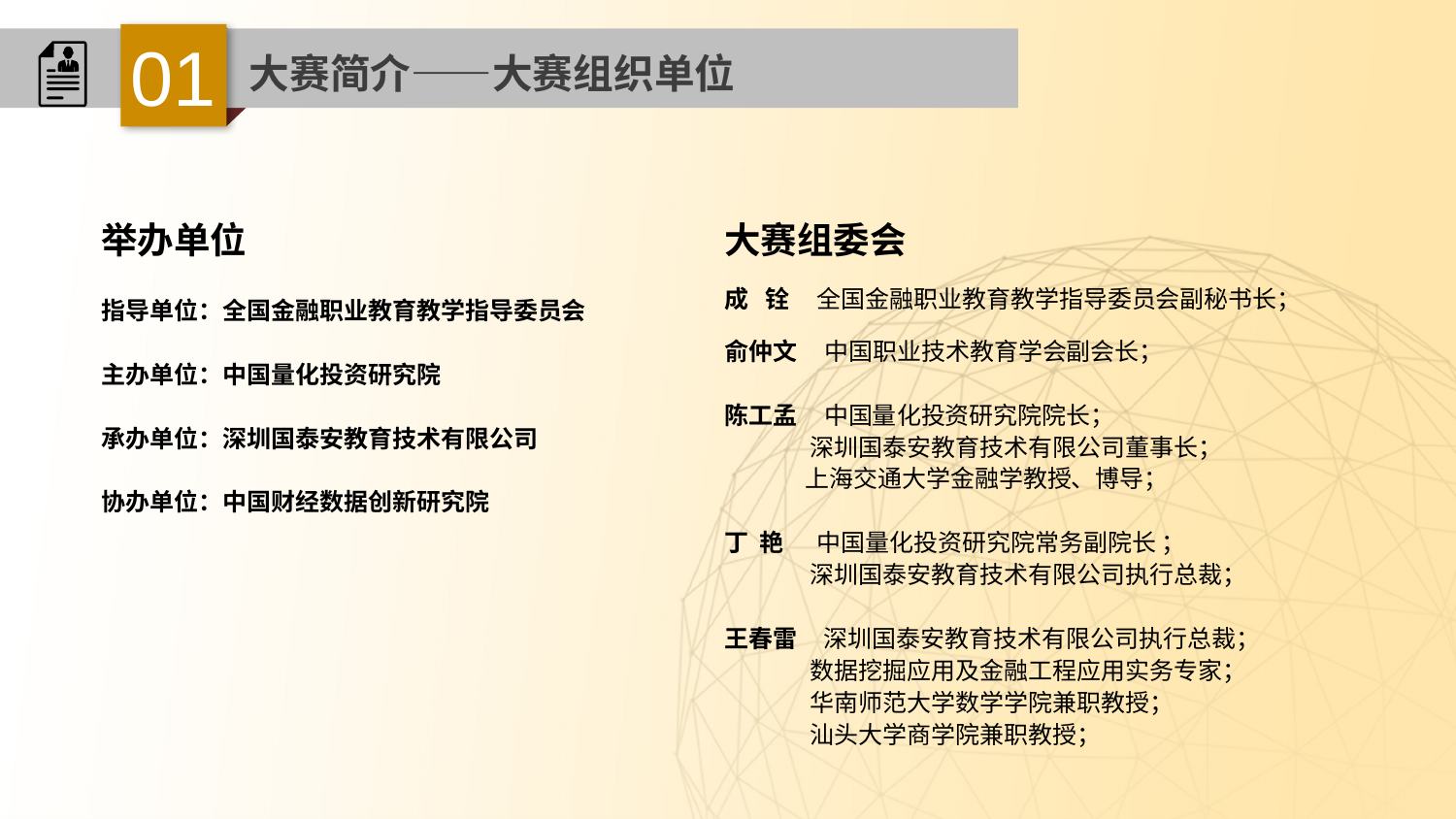

01

大赛简介——大赛组织单位

举办单位
指导单位：全国金融职业教育教学指导委员会
主办单位：中国量化投资研究院
承办单位：深圳国泰安教育技术有限公司
协办单位：中国财经数据创新研究院
大赛组委会
成   铨     全国金融职业教育教学指导委员会副秘书长；
俞仲文     中国职业技术教育学会副会长；

陈工孟     中国量化投资研究院院长；
               深圳国泰安教育技术有限公司董事长；
              上海交通大学金融学教授、博导；

丁  艳      中国量化投资研究院常务副院长 ；
               深圳国泰安教育技术有限公司执行总裁；

王春雷     深圳国泰安教育技术有限公司执行总裁；
               数据挖掘应用及金融工程应用实务专家；
               华南师范大学数学学院兼职教授；
               汕头大学商学院兼职教授；